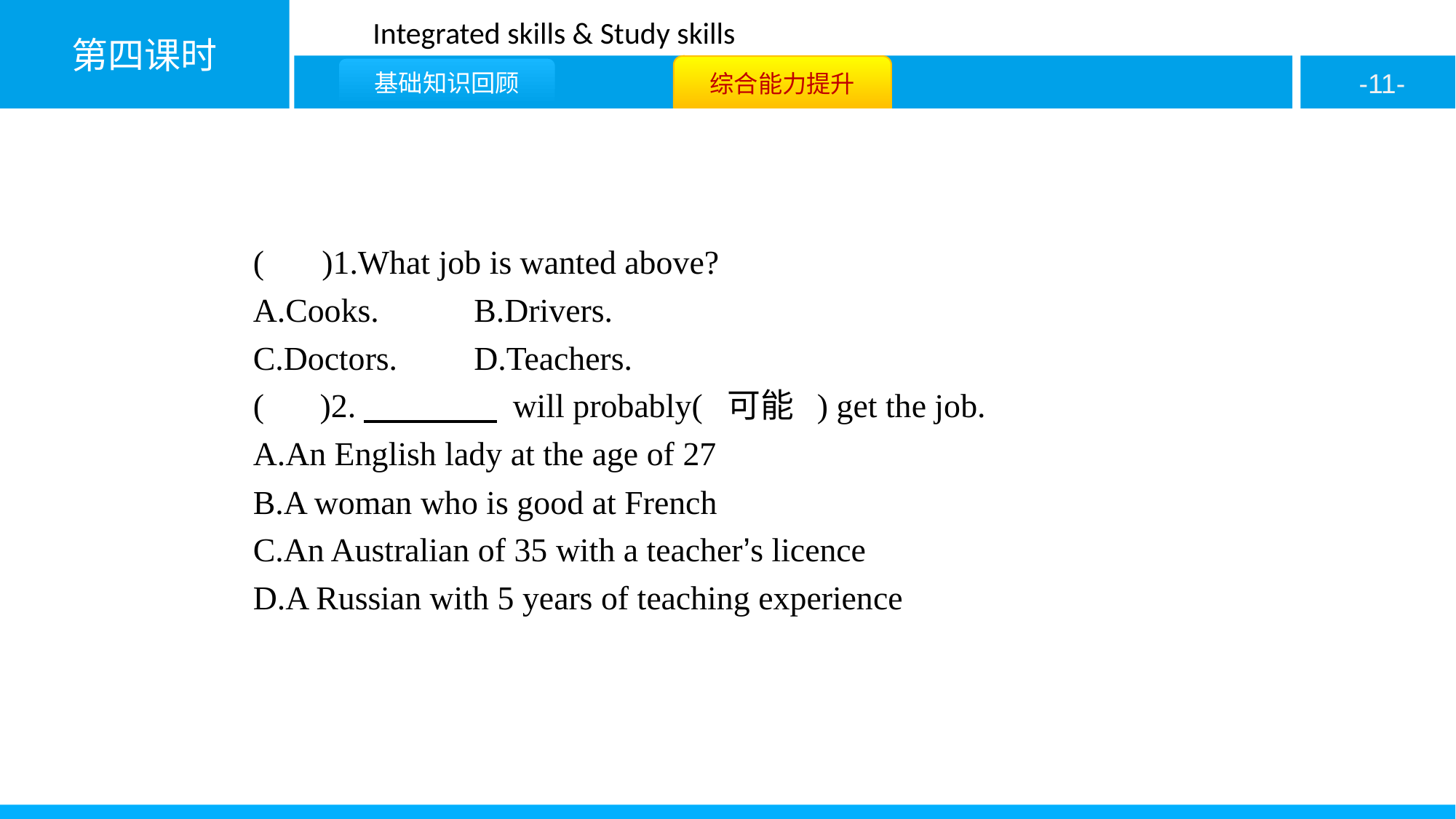

(  D  )1.What job is wanted above?
A.Cooks.	B.Drivers.
C.Doctors.	D.Teachers.
(  C  )2.　　　　 will probably(  可能  ) get the job.
A.An English lady at the age of 27
B.A woman who is good at French
C.An Australian of 35 with a teacher’s licence
D.A Russian with 5 years of teaching experience